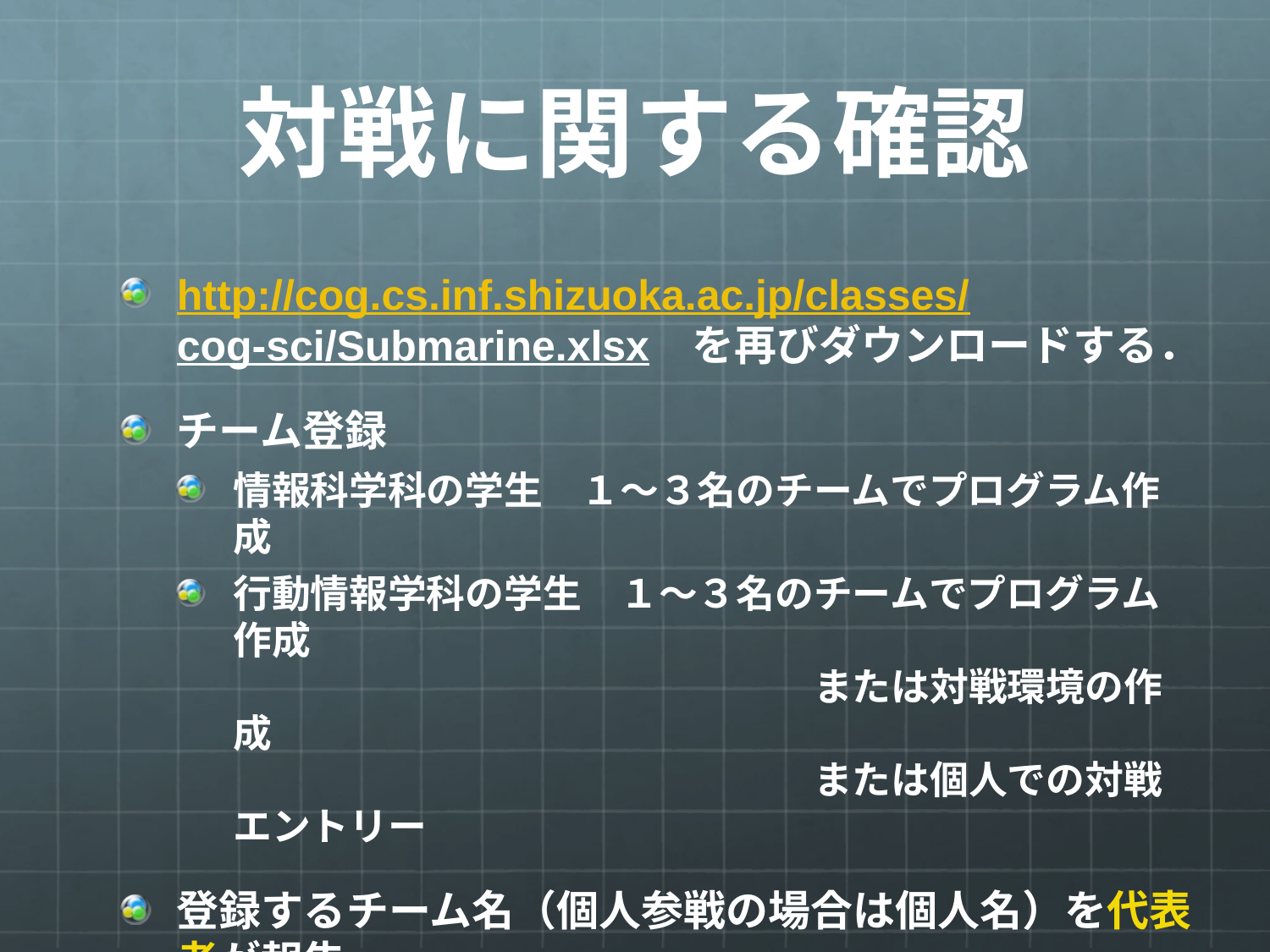

# 対戦に関する確認
http://cog.cs.inf.shizuoka.ac.jp/classes/
cog-sci/Submarine.xlsx　を再びダウンロードする．
チーム登録
情報科学科の学生　１〜３名のチームでプログラム作成
行動情報学科の学生　１〜３名のチームでプログラム作成
　　　　　　　　　　　　　　　または対戦環境の作成
　　　　　　　　　　　　　　　または個人での対戦エントリー
登録するチーム名（個人参戦の場合は個人名）を代表者が報告
チーム名（個人名）
メンバー（学籍番号・氏名）